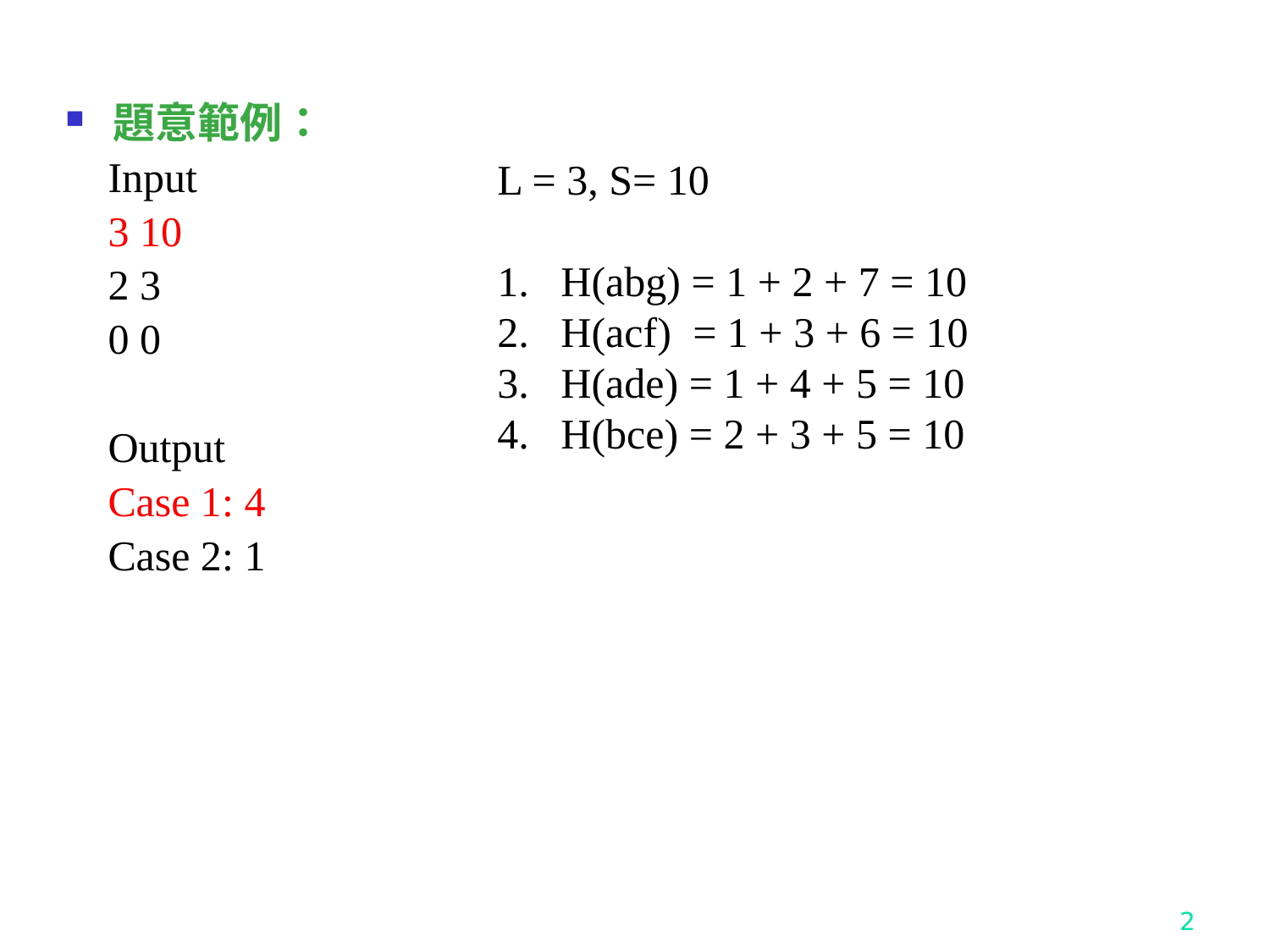

題意範例：
    Input
    3 10
    2 3
    0 0

    Output
    Case 1: 4
    Case 2: 1
L = 3, S= 10

H(abg) = 1 + 2 + 7 = 10
H(acf)  = 1 + 3 + 6 = 10
H(ade) = 1 + 4 + 5 = 10
H(bce) = 2 + 3 + 5 = 10
2